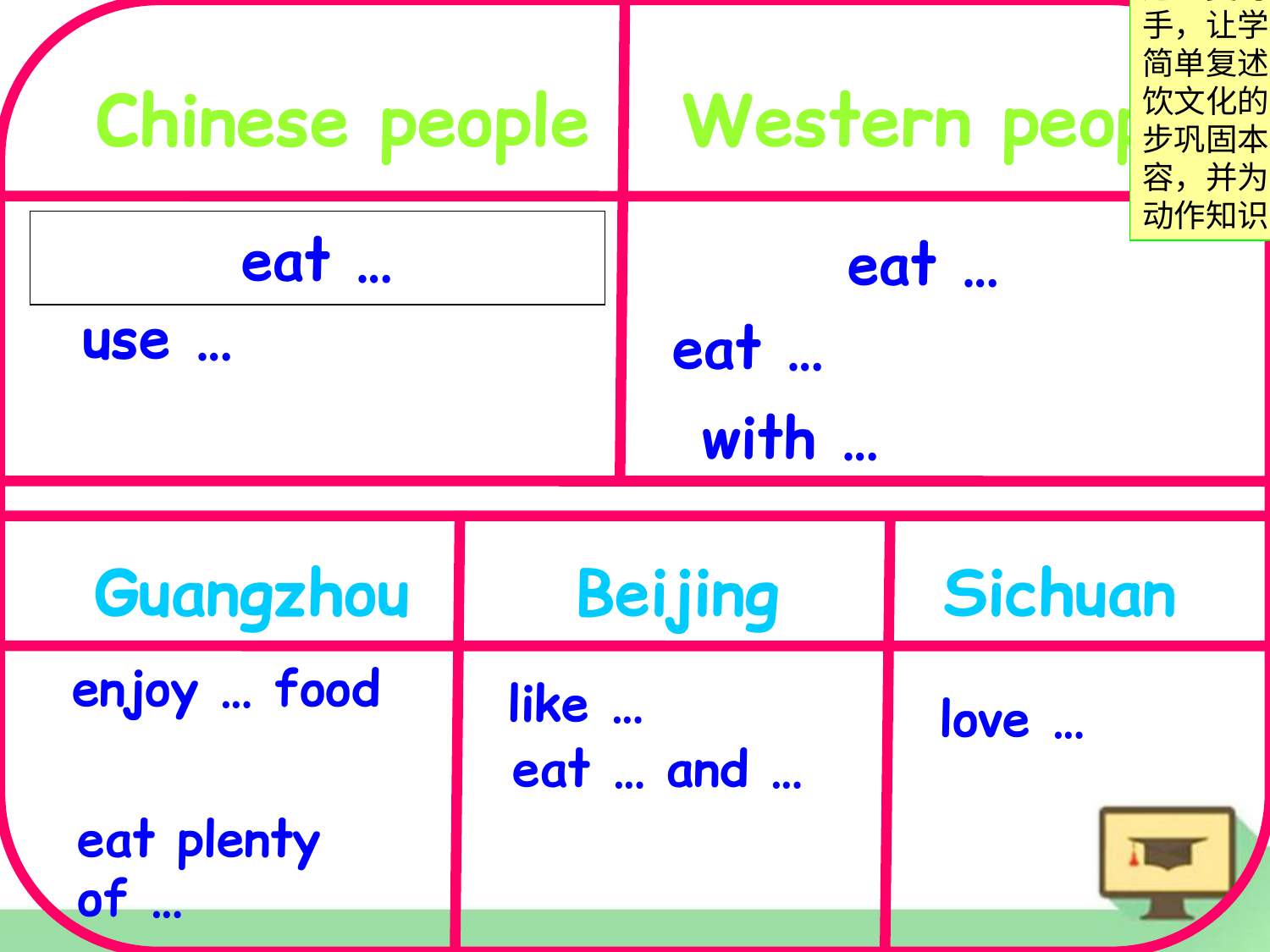

通过复习本单元短语入手，让学生用此表格来简单复述中外和国内餐饮文化的差异从而进一步巩固本单元的学习内容，并为下面的各项活动作知识铺垫。
# Chinese people   Western people

eat …
eat …
use …
eat …
with …

   Guangzhou      Beijing      Sichuan

enjoy … food
like …
love …
eat … and …
eat plenty of …